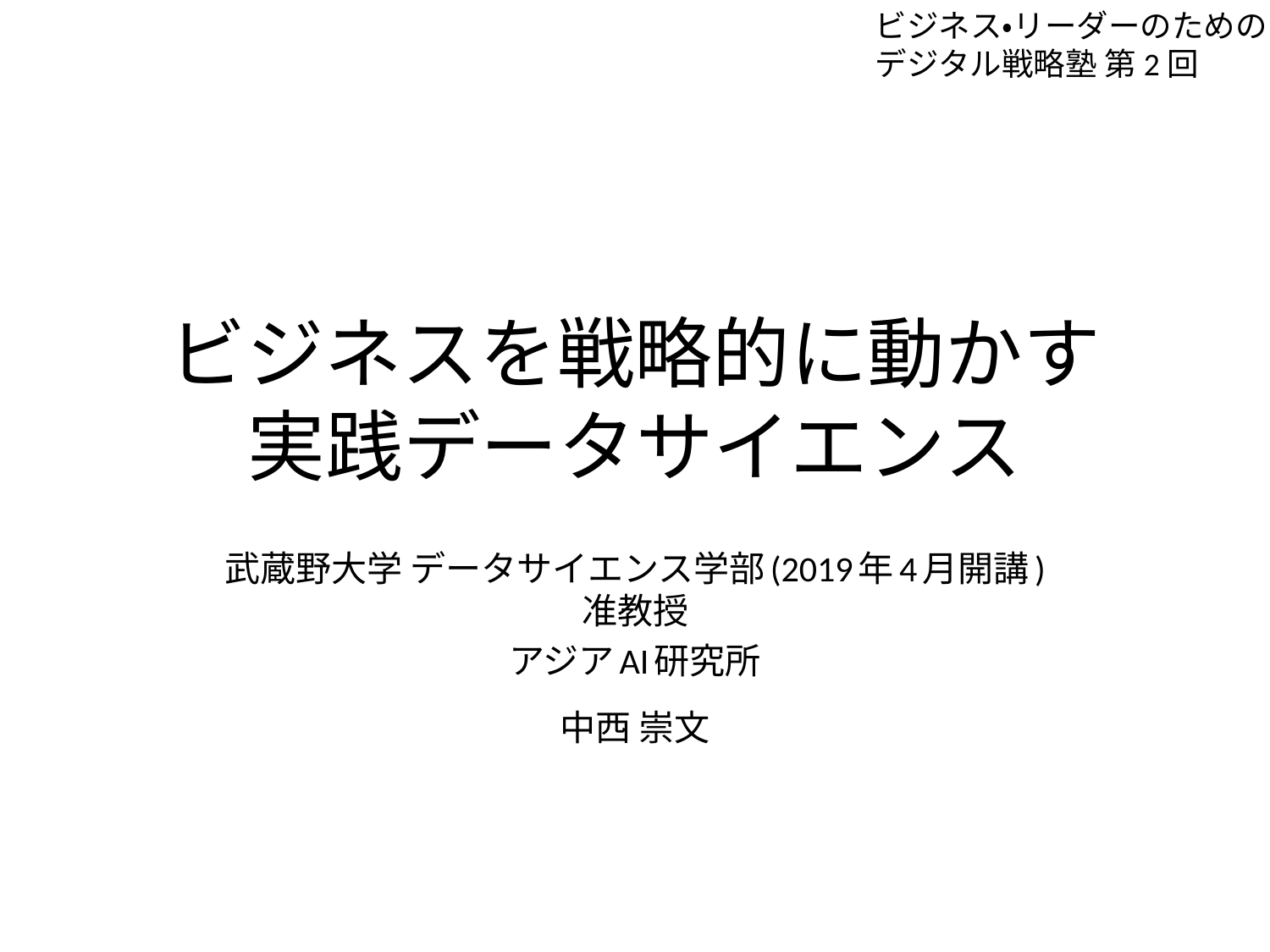

ビジネス・リーダーのための
デジタル戦略塾 第2回
# ビジネスを戦略的に動かす 実践データサイエンス
武蔵野大学 データサイエンス学部(2019年4月開講)
准教授
アジアAI研究所

中西 崇文